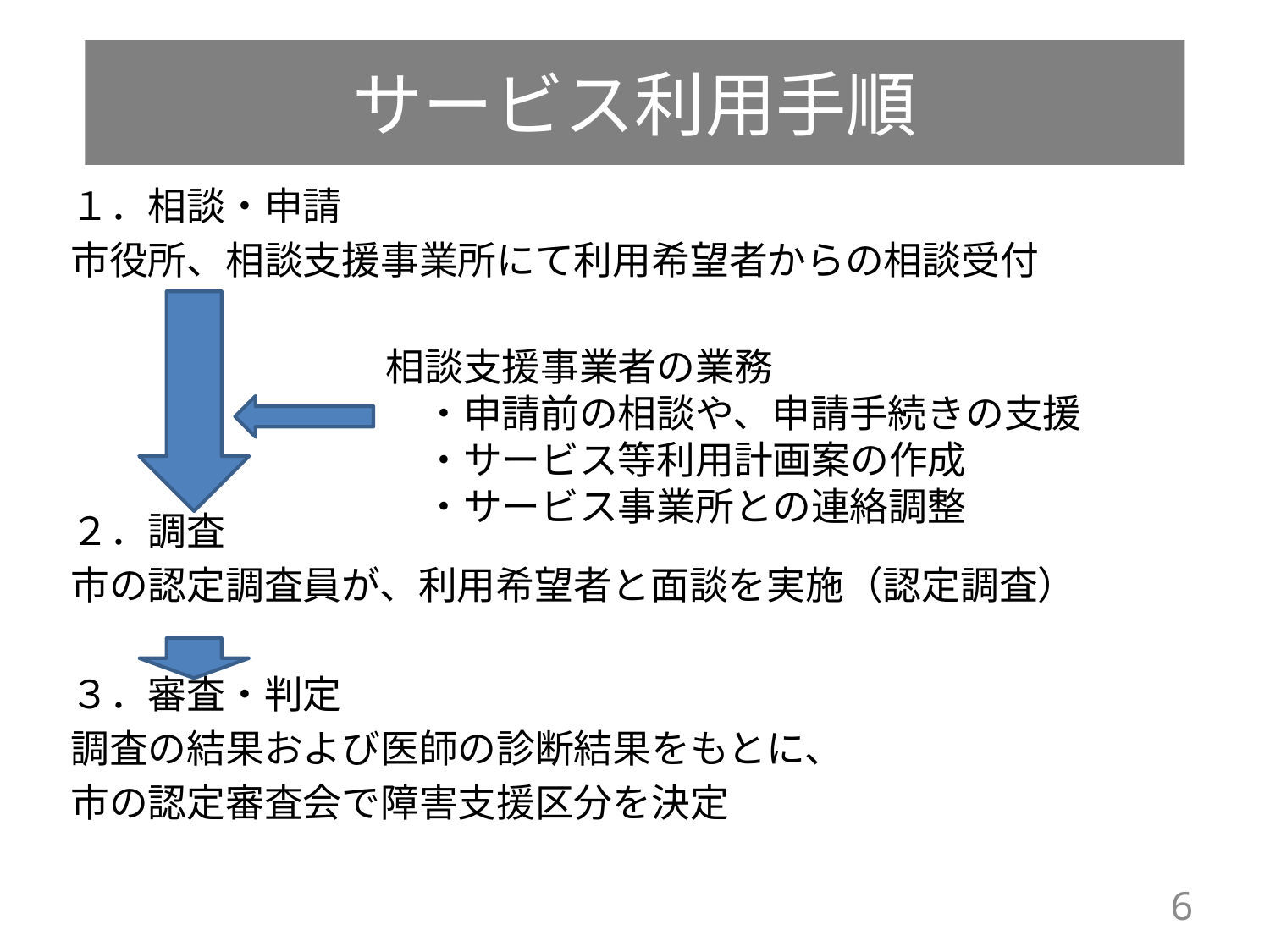

サービス利用手順
１．相談・申請
市役所、相談支援事業所にて利用希望者からの相談受付

２．調査
市の認定調査員が、利用希望者と面談を実施（認定調査）

３．審査・判定
調査の結果および医師の診断結果をもとに、
市の認定審査会で障害支援区分を決定

相談支援事業者の業務
　・申請前の相談や、申請手続きの支援
　・サービス等利用計画案の作成
　・サービス事業所との連絡調整

6